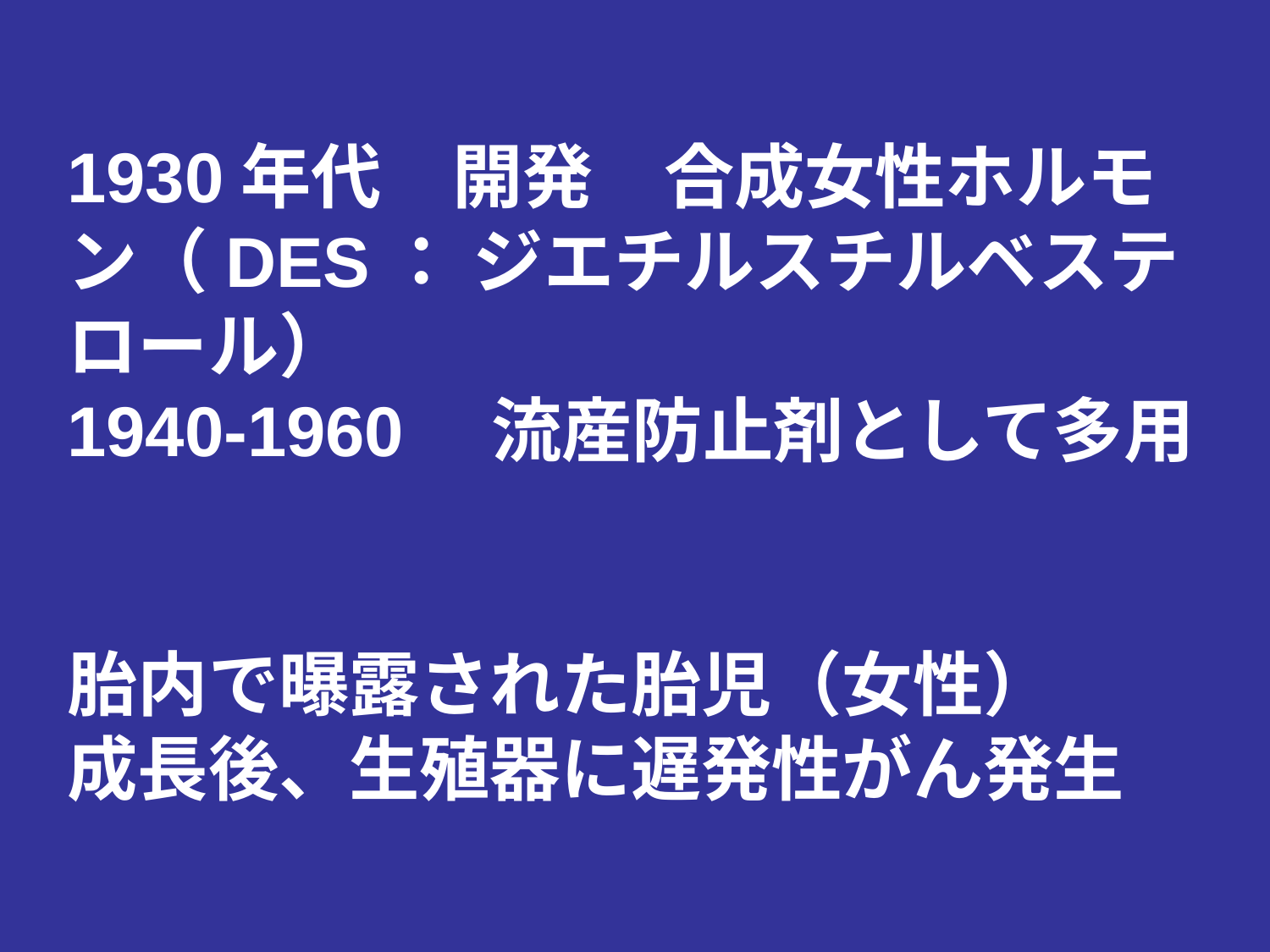

1930年代　開発　合成女性ホルモン（DES： ジエチルスチルベステロール）
1940-1960　流産防止剤として多用

胎内で曝露された胎児（女性）
成長後、生殖器に遅発性がん発生